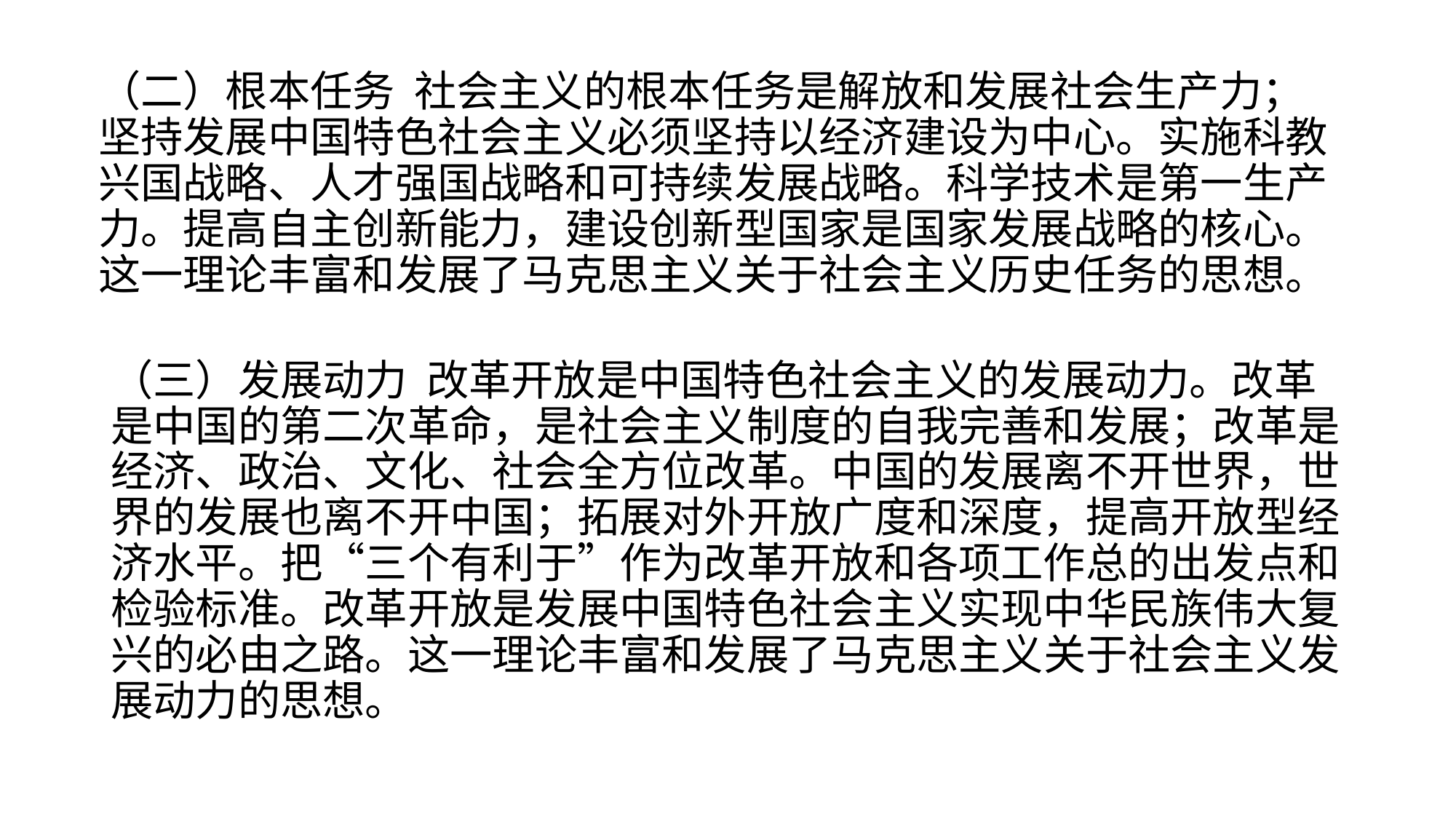

# （二）根本任务  社会主义的根本任务是解放和发展社会生产力；坚持发展中国特色社会主义必须坚持以经济建设为中心。实施科教兴国战略、人才强国战略和可持续发展战略。科学技术是第一生产力。提高自主创新能力，建设创新型国家是国家发展战略的核心。这一理论丰富和发展了马克思主义关于社会主义历史任务的思想。
（三）发展动力  改革开放是中国特色社会主义的发展动力。改革是中国的第二次革命，是社会主义制度的自我完善和发展；改革是经济、政治、文化、社会全方位改革。中国的发展离不开世界，世界的发展也离不开中国；拓展对外开放广度和深度，提高开放型经济水平。把“三个有利于”作为改革开放和各项工作总的出发点和检验标准。改革开放是发展中国特色社会主义实现中华民族伟大复兴的必由之路。这一理论丰富和发展了马克思主义关于社会主义发展动力的思想。